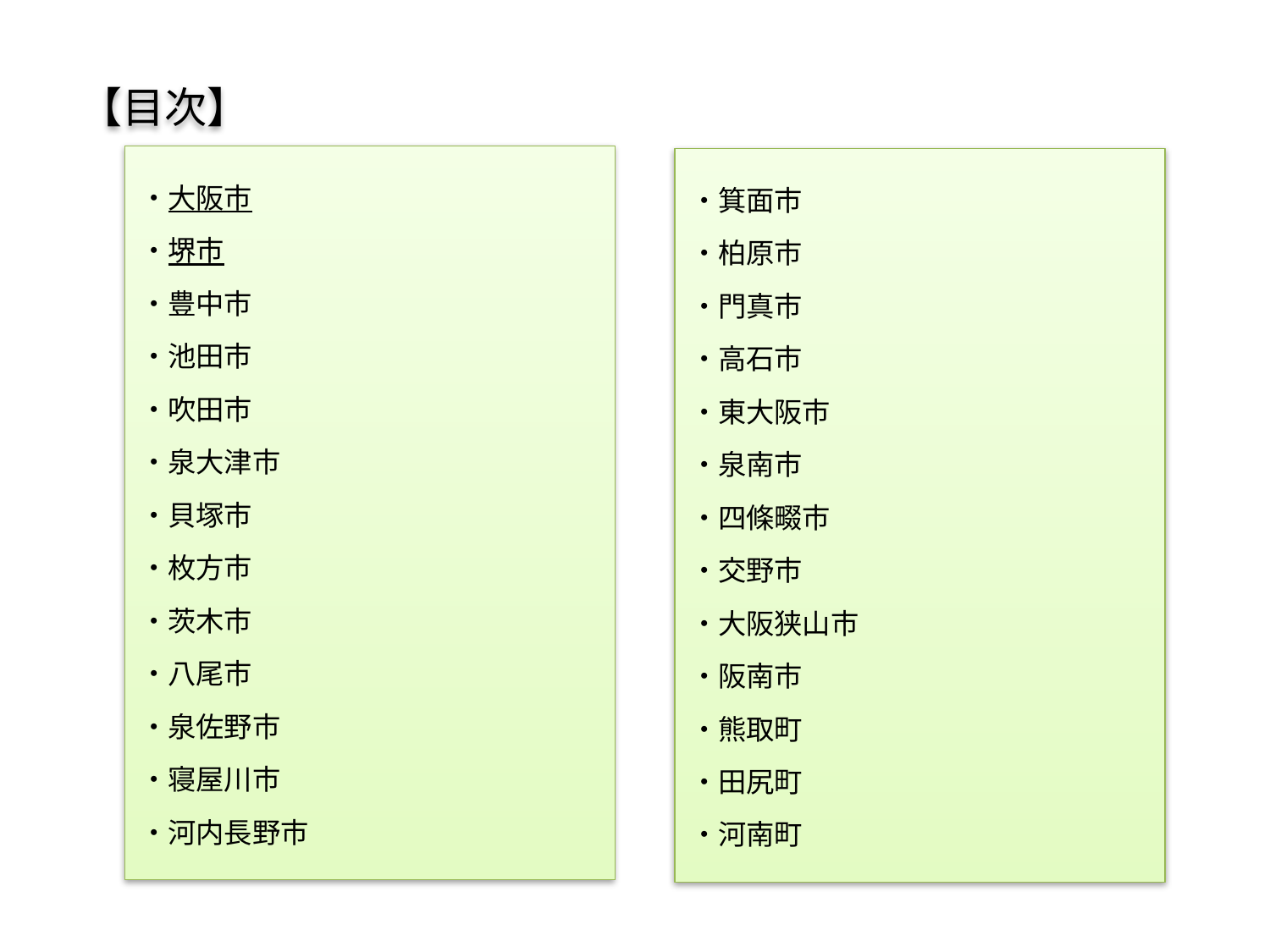

【目次】
・大阪市
・堺市
・豊中市
・池田市
・吹田市
・泉大津市
・貝塚市
・枚方市
・茨木市
・八尾市
・泉佐野市
・寝屋川市
・河内長野市
・箕面市
・柏原市
・門真市
・高石市
・東大阪市
・泉南市
・四條畷市
・交野市
・大阪狭山市
・阪南市
・熊取町
・田尻町
・河南町